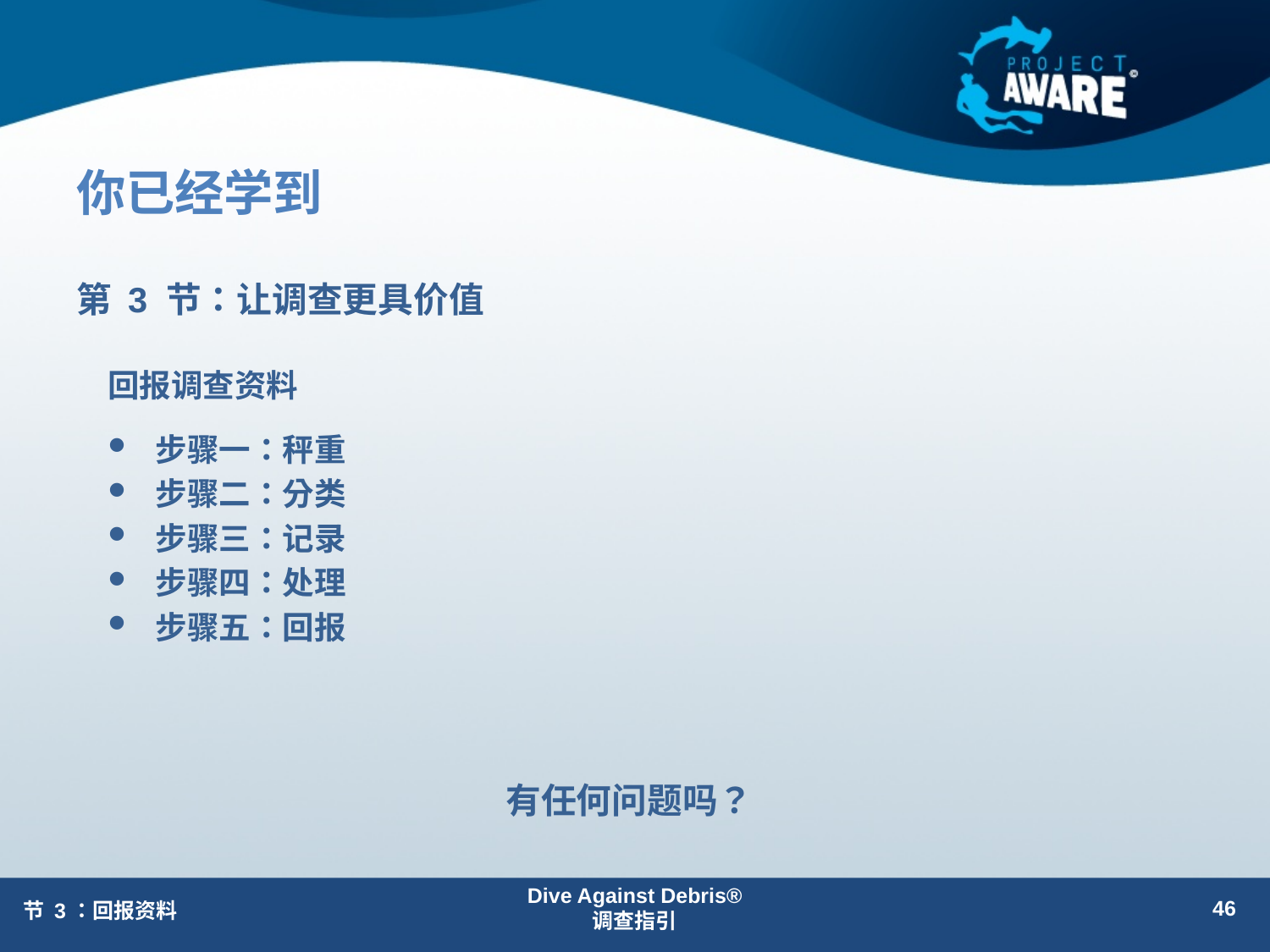

# 你已经学到
第 3 节：让调查更具价值
回报调查资料
步骤一：秤重
步骤二：分类
步骤三：记录
步骤四：处理
步骤五：回报

有任何问题吗？
Dive Against Debris®
调查指引
46
节 3：回报资料